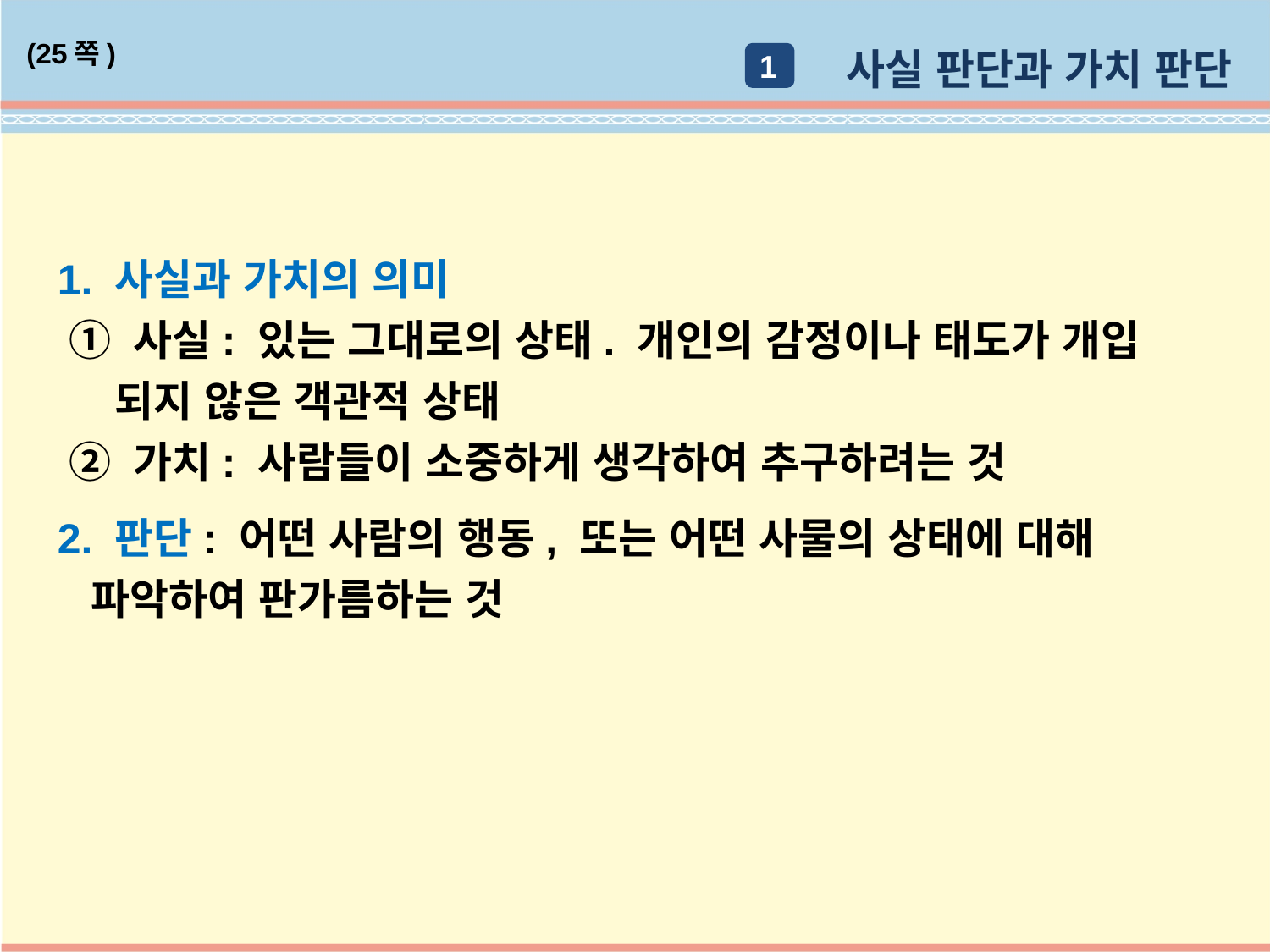

사실 판단과 가치 판단
(25쪽)
1
1. 사실과 가치의 의미
 ① 사실: 있는 그대로의 상태. 개인의 감정이나 태도가 개입
    되지 않은 객관적 상태
 ② 가치: 사람들이 소중하게 생각하여 추구하려는 것

2. 판단: 어떤 사람의 행동, 또는 어떤 사물의 상태에 대해
  파악하여 판가름하는 것